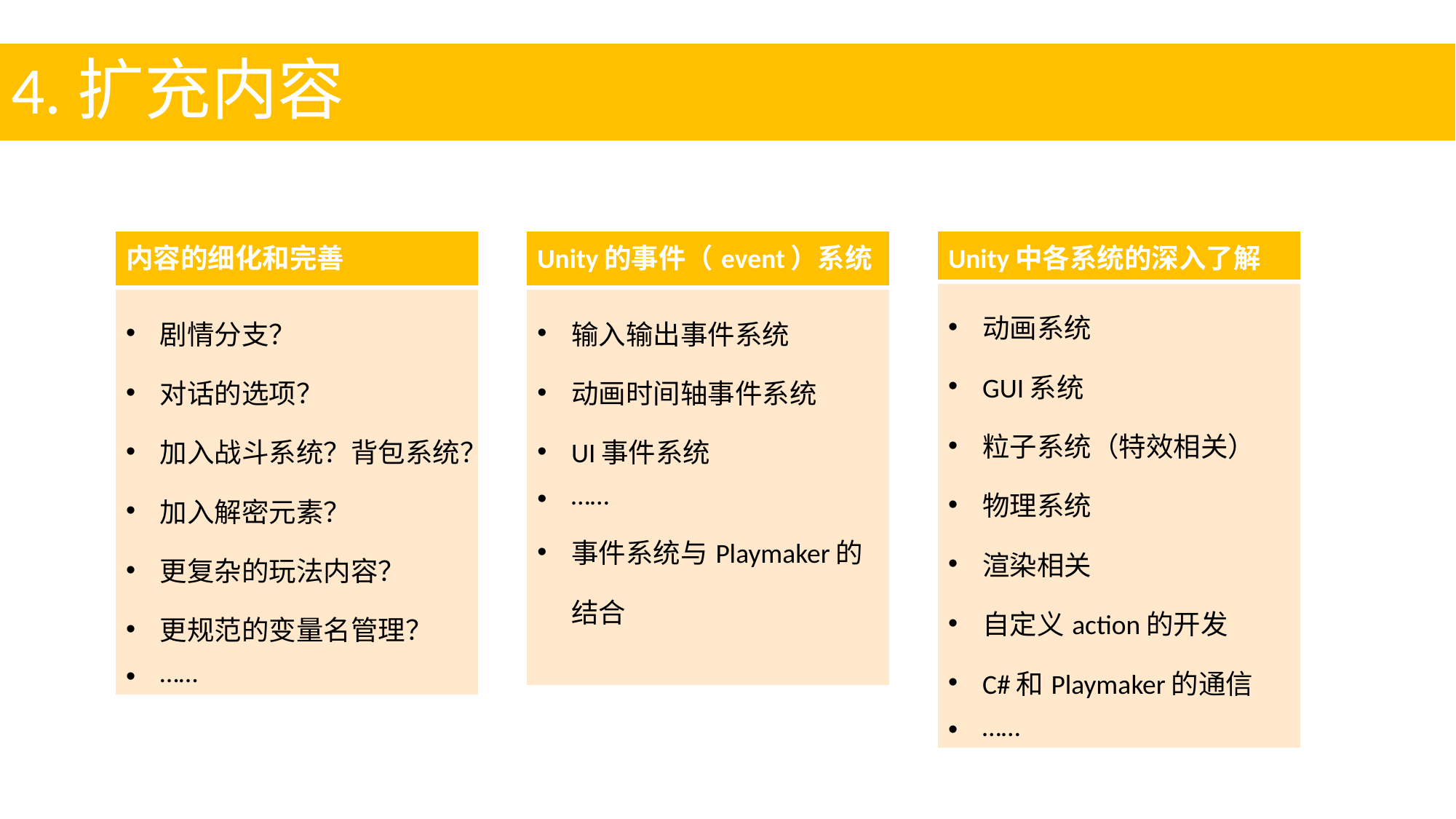

4.扩充内容
| 内容的细化和完善 |
| --- |
| 剧情分支？ 对话的选项？ 加入战斗系统？背包系统？ 加入解密元素？ 更复杂的玩法内容？ 更规范的变量名管理？ …… |
| Unity的事件（event）系统 |
| --- |
| 输入输出事件系统 动画时间轴事件系统 UI事件系统 …… 事件系统与Playmaker的结合 |
| Unity中各系统的深入了解 |
| --- |
| 动画系统 GUI系统 粒子系统（特效相关） 物理系统 渲染相关 自定义action的开发 C#和Playmaker的通信 …… |